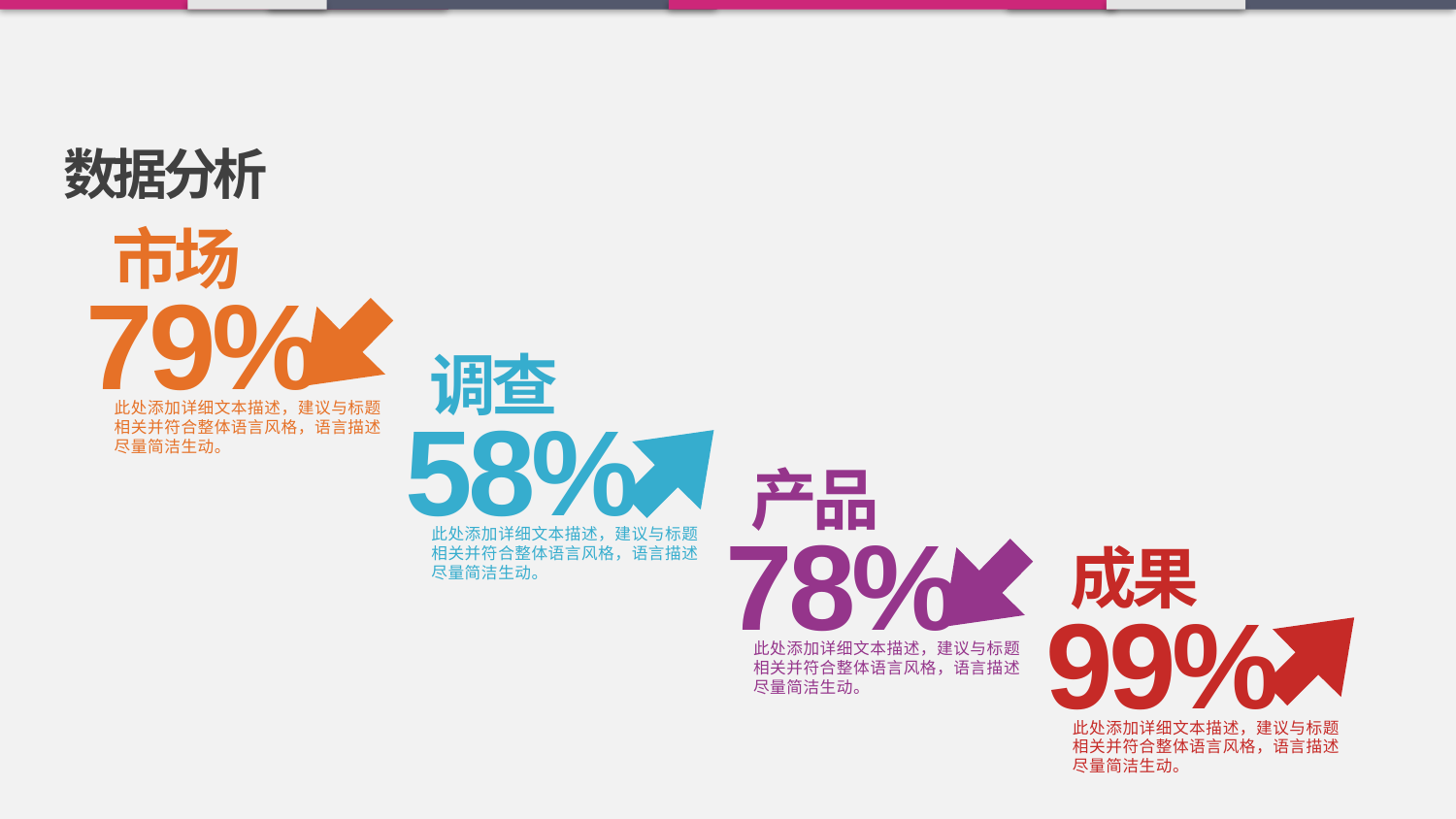

数据分析
市场
79%

调查
58%
此处添加详细文本描述，建议与标题相关并符合整体语言风格，语言描述尽量简洁生动。

产品
78%
此处添加详细文本描述，建议与标题相关并符合整体语言风格，语言描述尽量简洁生动。
成果

99%

此处添加详细文本描述，建议与标题相关并符合整体语言风格，语言描述尽量简洁生动。
此处添加详细文本描述，建议与标题相关并符合整体语言风格，语言描述尽量简洁生动。